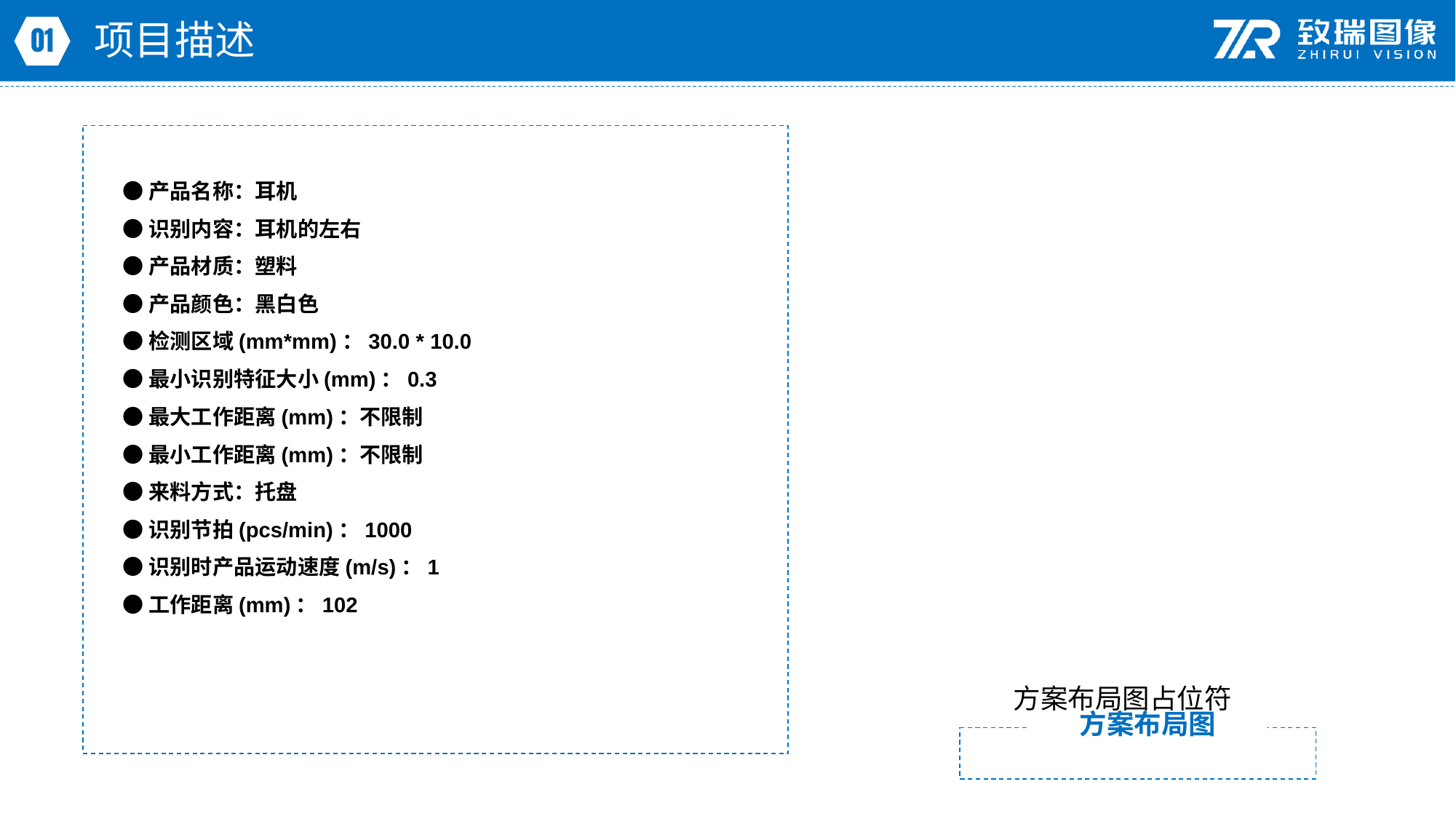

项目描述
01

●产品名称：耳机
●识别内容：耳机的左右
●产品材质：塑料
●产品颜色：黑白色
●检测区域(mm*mm)：30.0 * 10.0
●最小识别特征大小(mm)：0.3
●最大工作距离(mm)：不限制
●最小工作距离(mm)：不限制
●来料方式：托盘
●识别节拍(pcs/min)：1000
●识别时产品运动速度(m/s)：1
●工作距离(mm)：102
方案布局图占位符
方案布局图